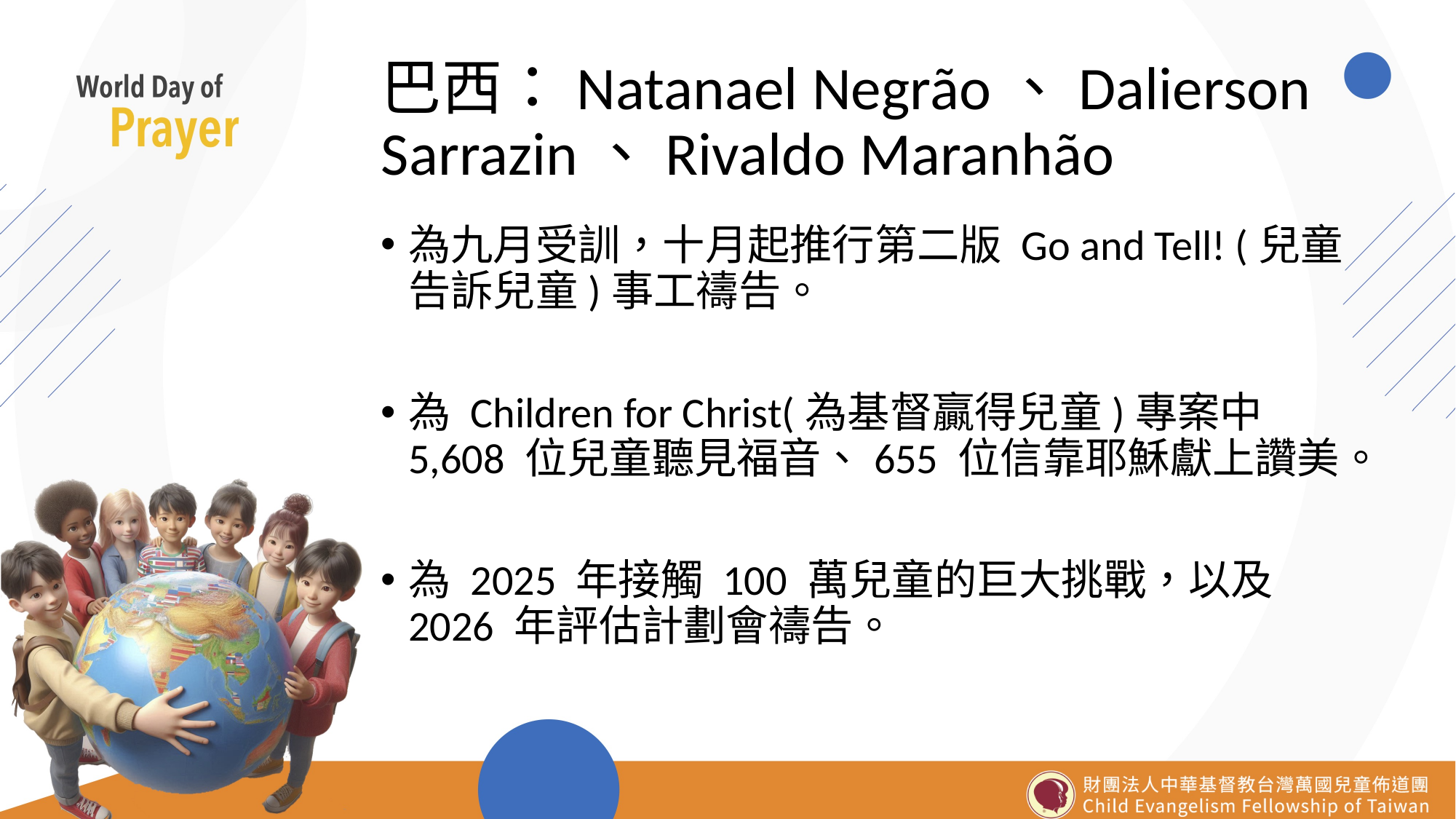

# 巴西：Natanael Negrão、Dalierson Sarrazin、Rivaldo Maranhão
為九月受訓，十月起推行第二版 Go and Tell! (兒童告訴兒童)事工禱告。

為 Children for Christ(為基督贏得兒童)專案中 5,608 位兒童聽見福音、655 位信靠耶穌獻上讚美。

為 2025 年接觸 100 萬兒童的巨大挑戰，以及 2026 年評估計劃會禱告。